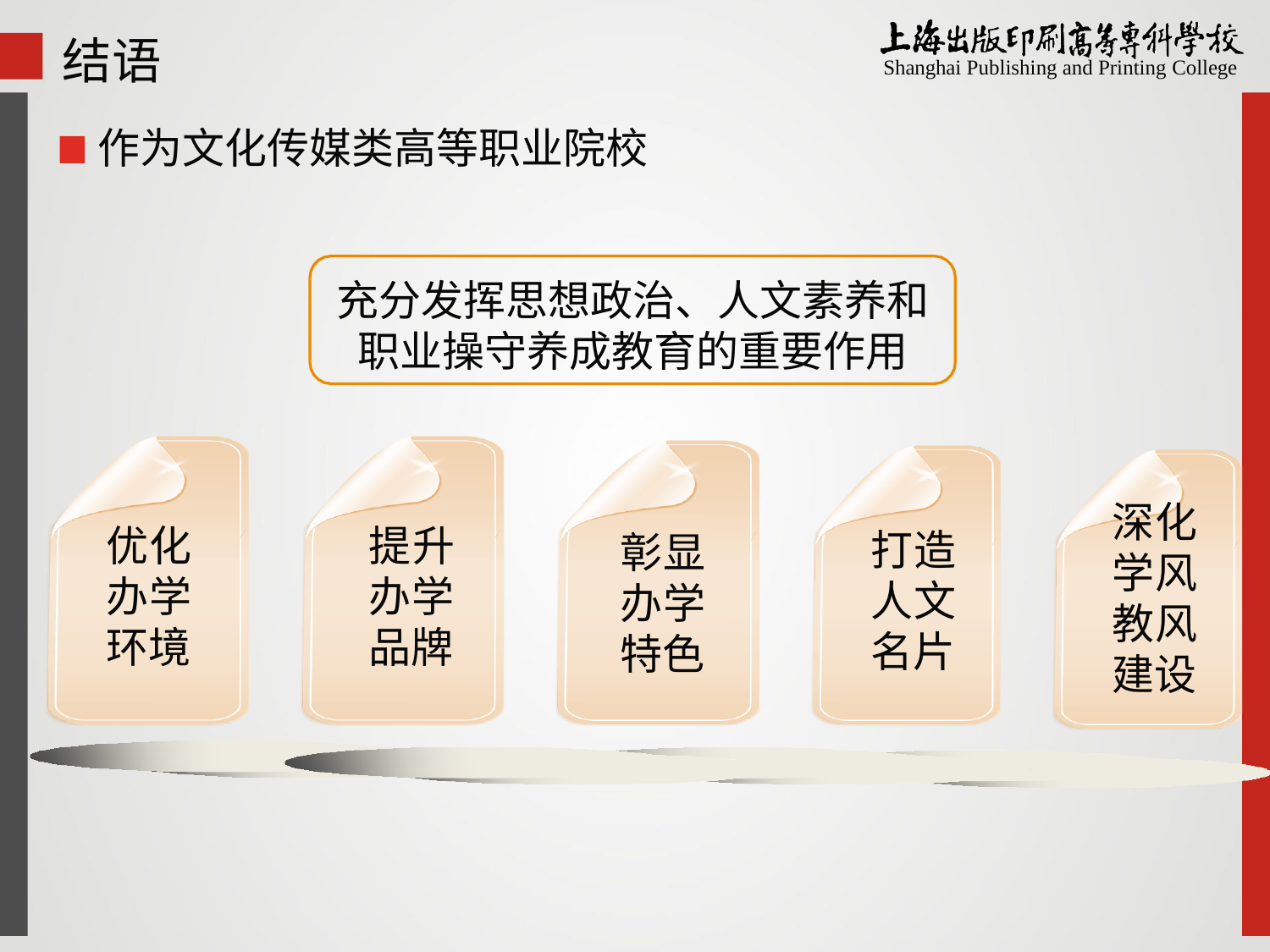

结语

Shanghai Publishing and Printing College

作为文化传媒类高等职业院校

充分发挥思想政治、人文素养和 职业操守养成教育的重要作用

深化 学风 教风 建设
优化 办学 环境
提升 办学 品牌
打造 人文 名片
彰显 办学 特色